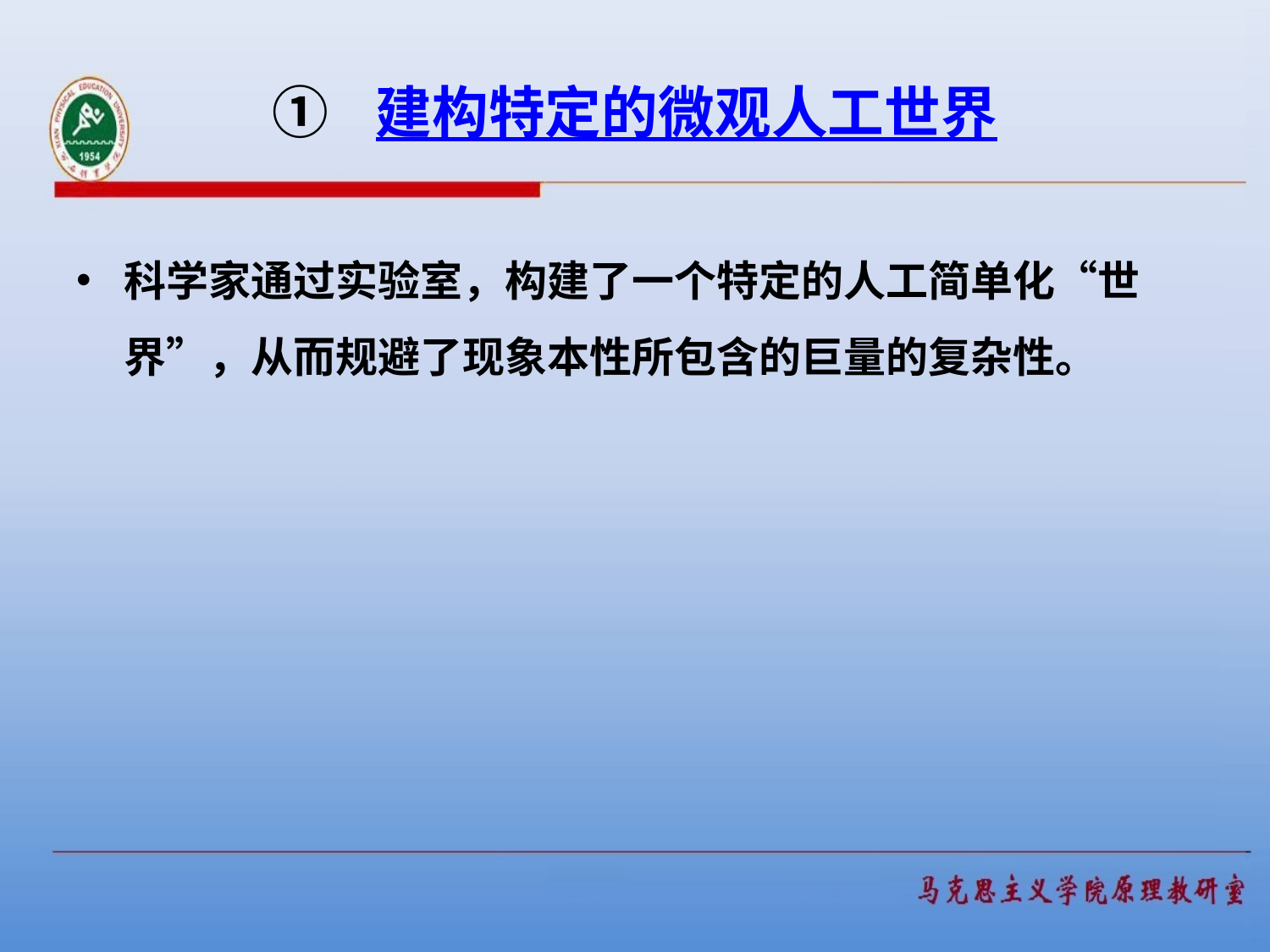

# 建构特定的微观人工世界
科学家通过实验室，构建了一个特定的人工简单化“世界”，从而规避了现象本性所包含的巨量的复杂性。